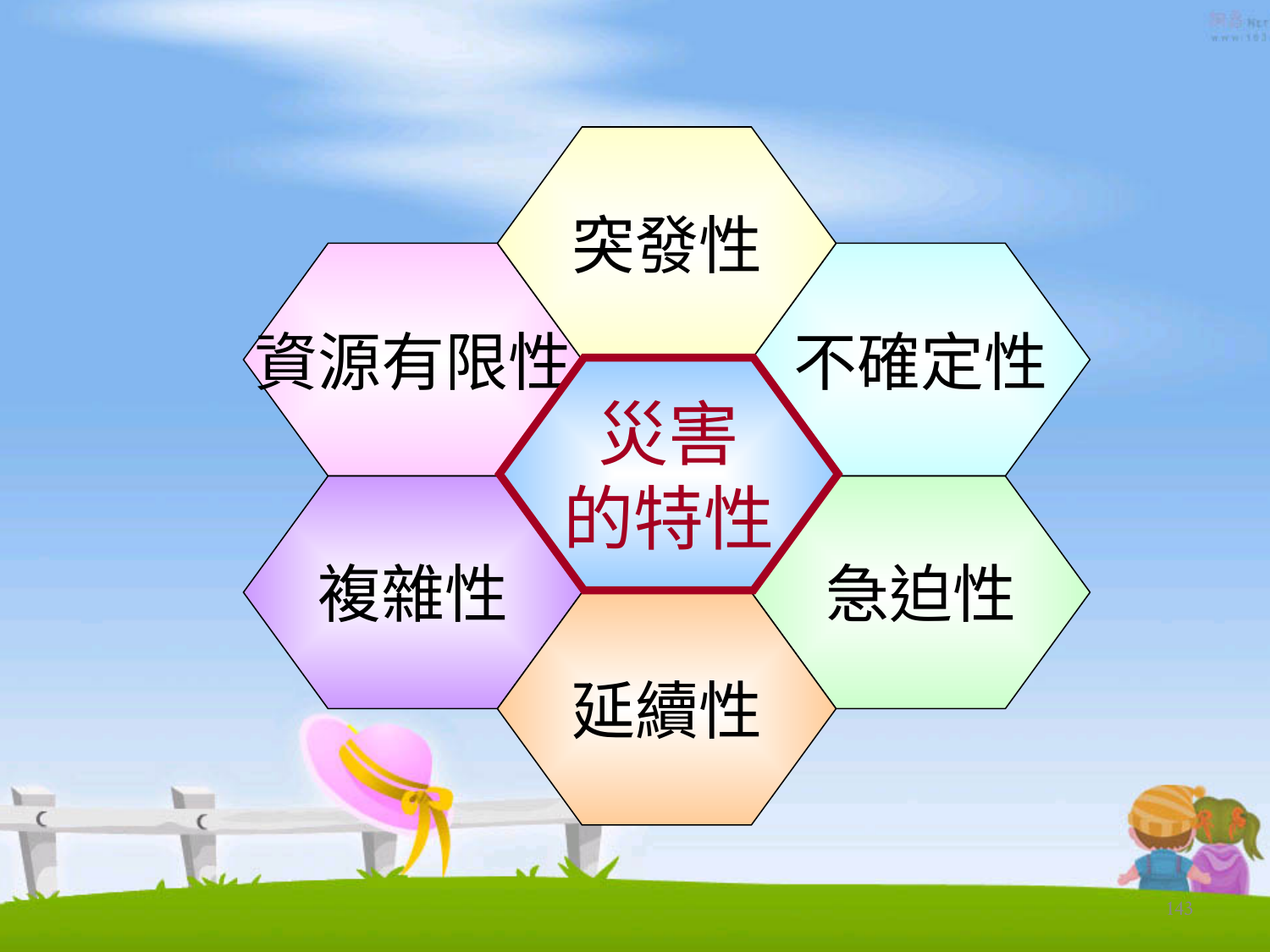

突發性
資源有限性
不確定性
災害
的特性
複雜性
急迫性
延續性
143